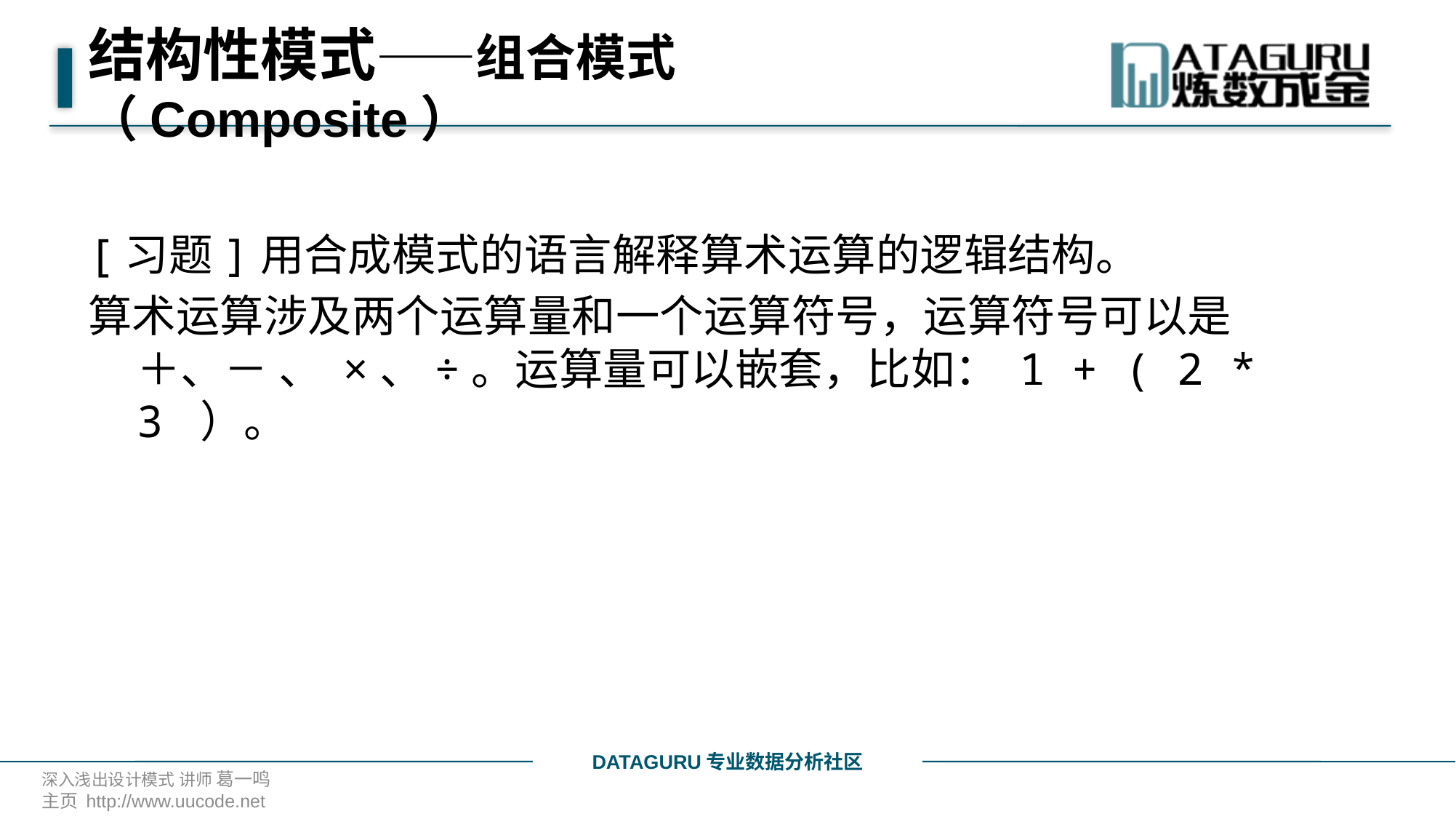

# 结构性模式——组合模式（Composite）
[习题]用合成模式的语言解释算术运算的逻辑结构。
算术运算涉及两个运算量和一个运算符号，运算符号可以是＋、－ 、 ×、÷。运算量可以嵌套，比如： 1 + ( 2 * 3 ）。